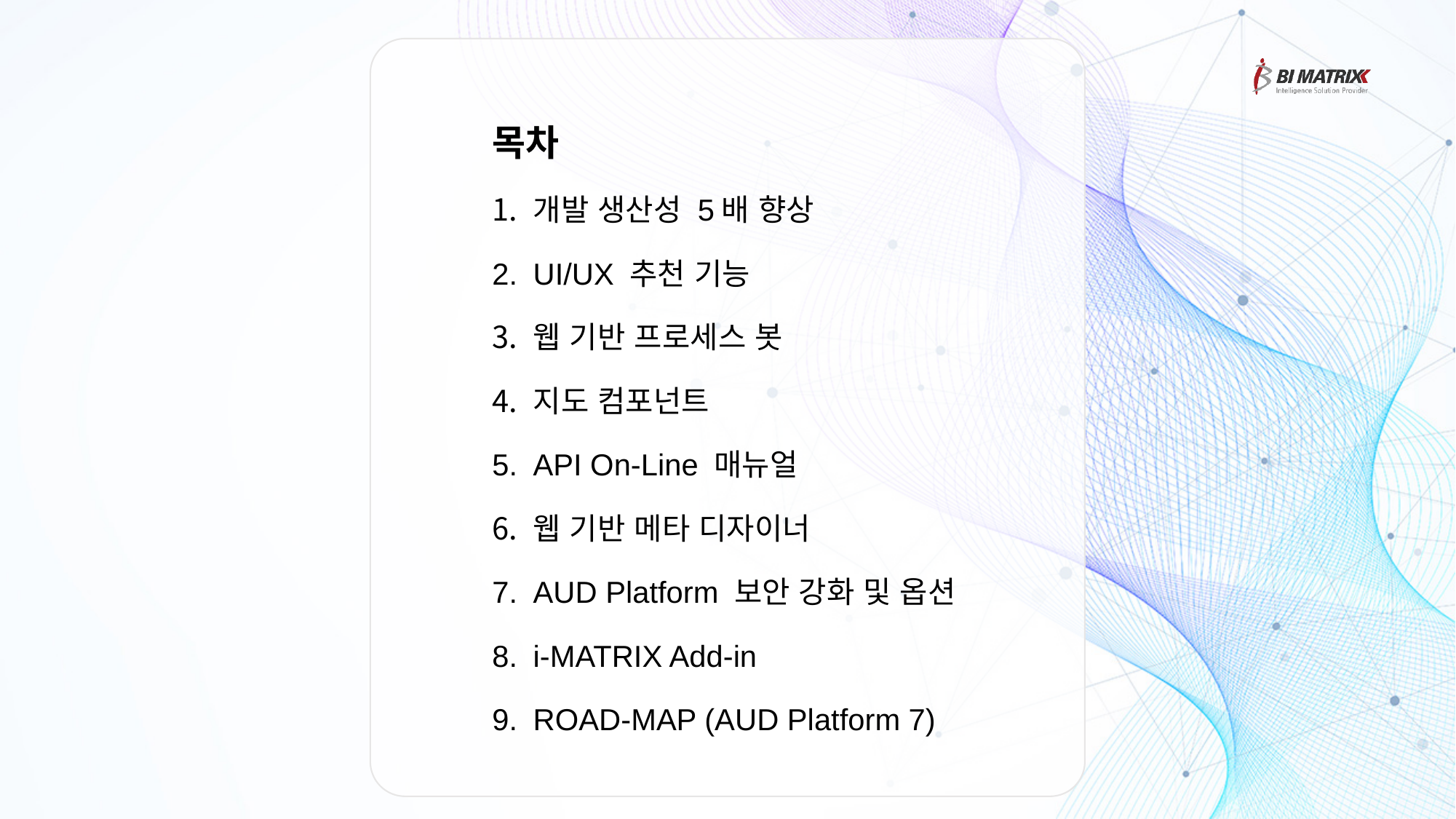

목차
개발 생산성 5배 향상
UI/UX 추천 기능
웹 기반 프로세스 봇
지도 컴포넌트
API On-Line 매뉴얼
웹 기반 메타 디자이너
AUD Platform 보안 강화 및 옵션
i-MATRIX Add-in
ROAD-MAP (AUD Platform 7)